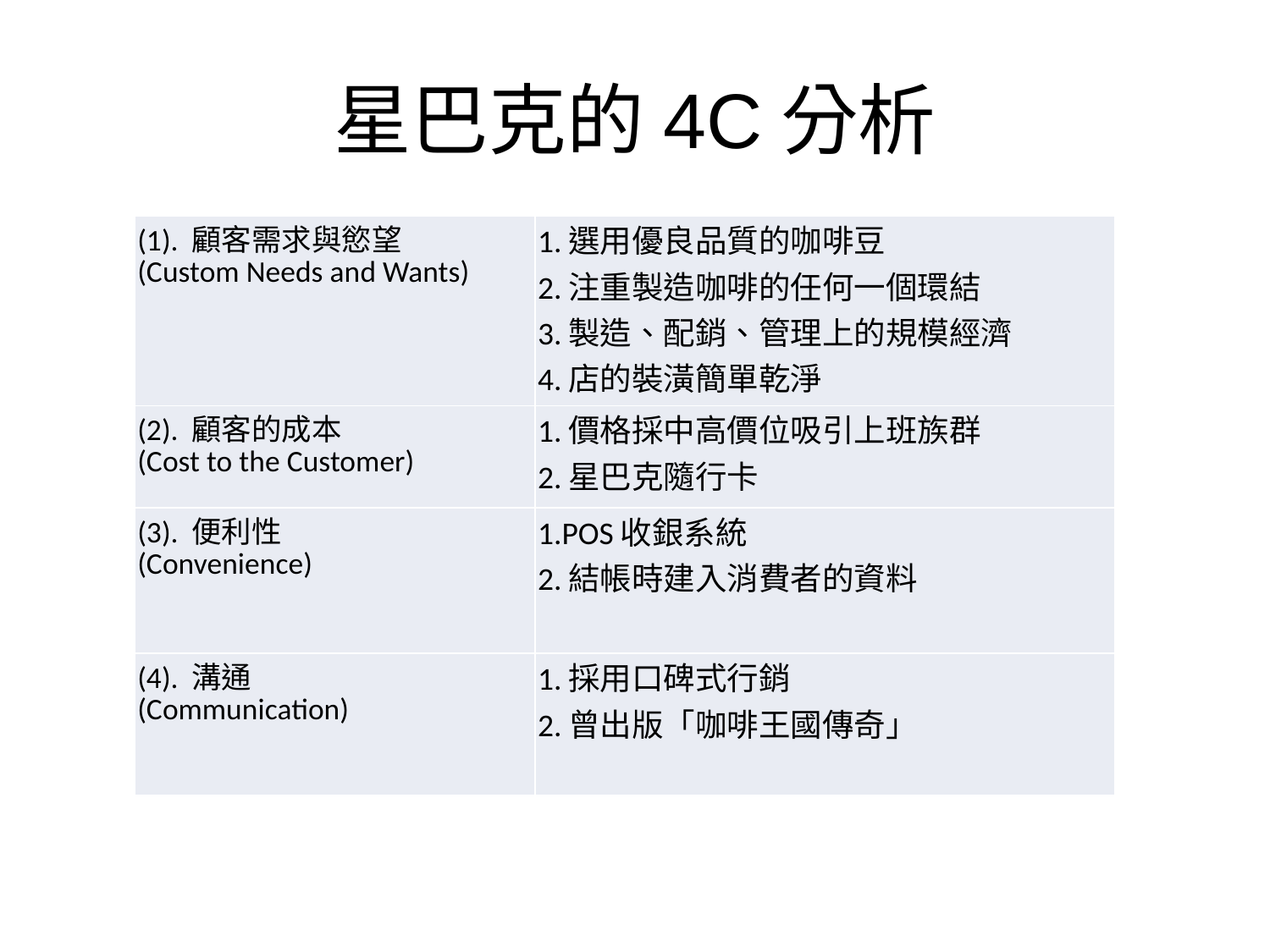

# 星巴克的4C分析
| (1). 顧客需求與慾望 (Custom Needs and Wants) | 1.選用優良品質的咖啡豆 2.注重製造咖啡的任何一個環結 3.製造、配銷、管理上的規模經濟 4.店的裝潢簡單乾淨 |
| --- | --- |
| (2). 顧客的成本 (Cost to the Customer) | 1.價格採中高價位吸引上班族群 2.星巴克隨行卡 |
| (3). 便利性 (Convenience) | 1.POS收銀系統 2.結帳時建入消費者的資料 |
| (4). 溝通 (Communication) | 1.採用口碑式行銷 2.曾出版「咖啡王國傳奇」 |